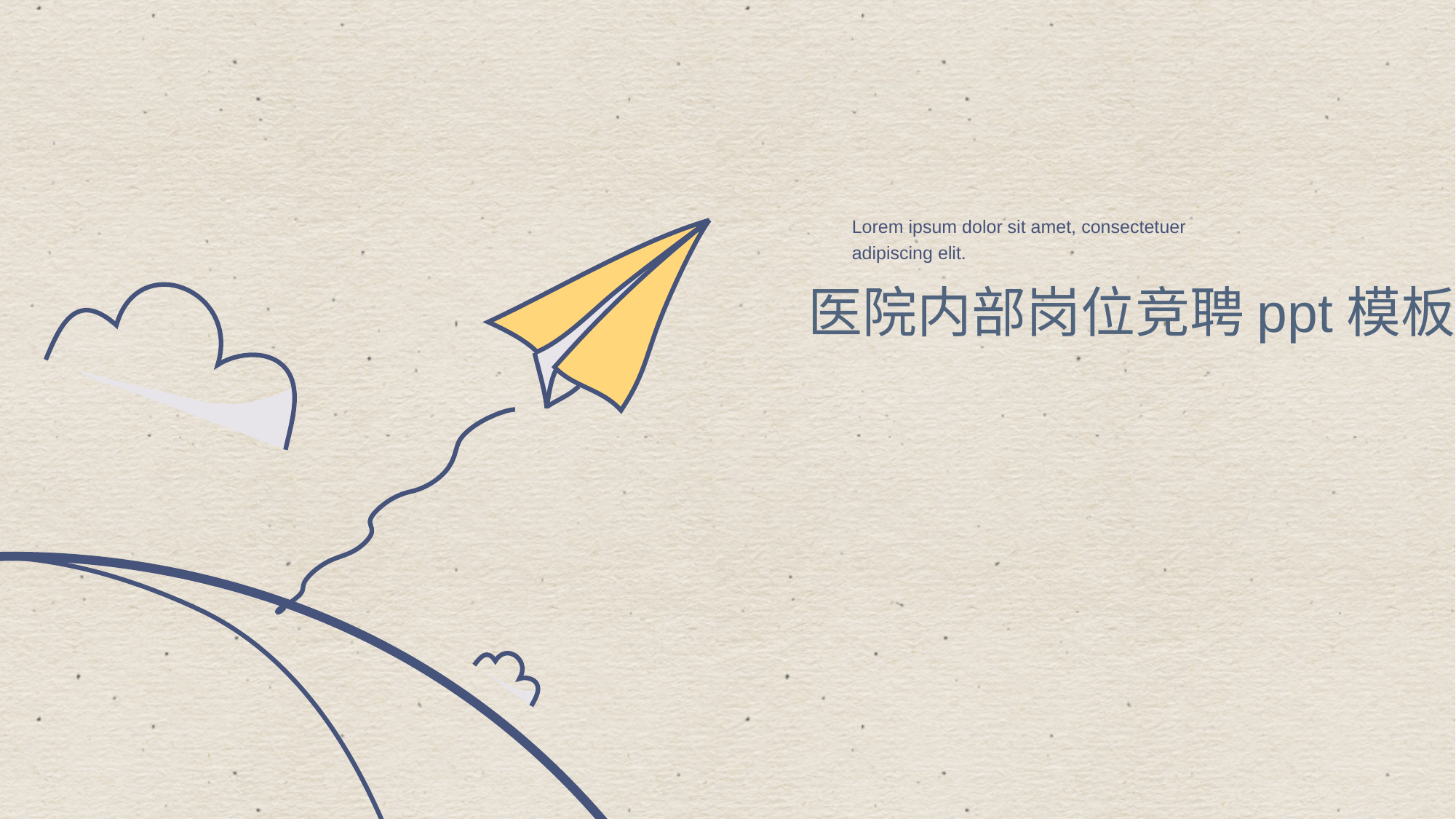

Lorem ipsum dolor sit amet, consectetuer adipiscing elit.

医院内部岗位竞聘ppt模板